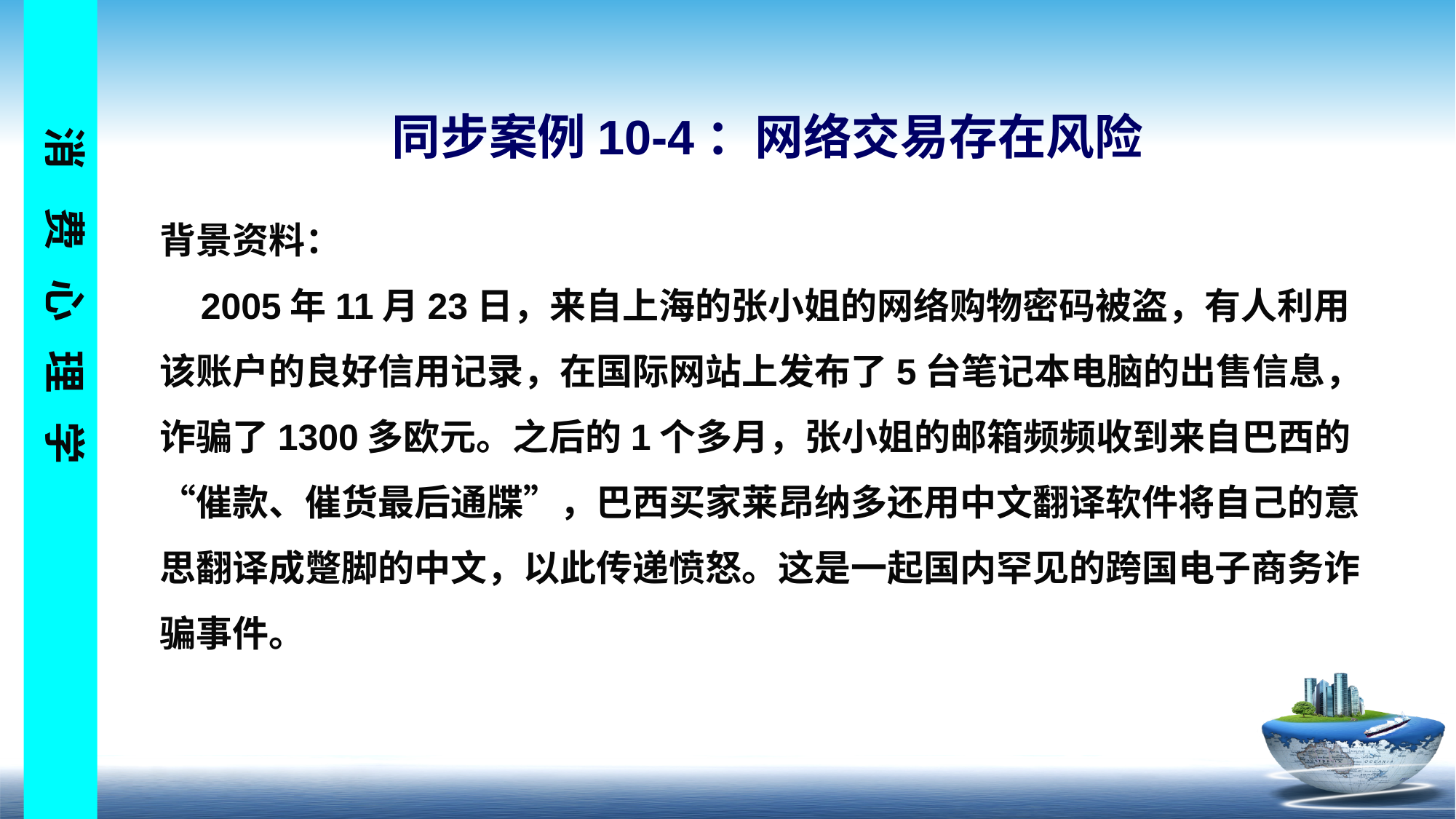

# 同步案例10-4：网络交易存在风险
背景资料：
    2005年11月23日，来自上海的张小姐的网络购物密码被盗，有人利用该账户的良好信用记录，在国际网站上发布了5台笔记本电脑的出售信息，诈骗了1300多欧元。之后的1个多月，张小姐的邮箱频频收到来自巴西的“催款、催货最后通牒”，巴西买家莱昂纳多还用中文翻译软件将自己的意思翻译成蹩脚的中文，以此传递愤怒。这是一起国内罕见的跨国电子商务诈骗事件。